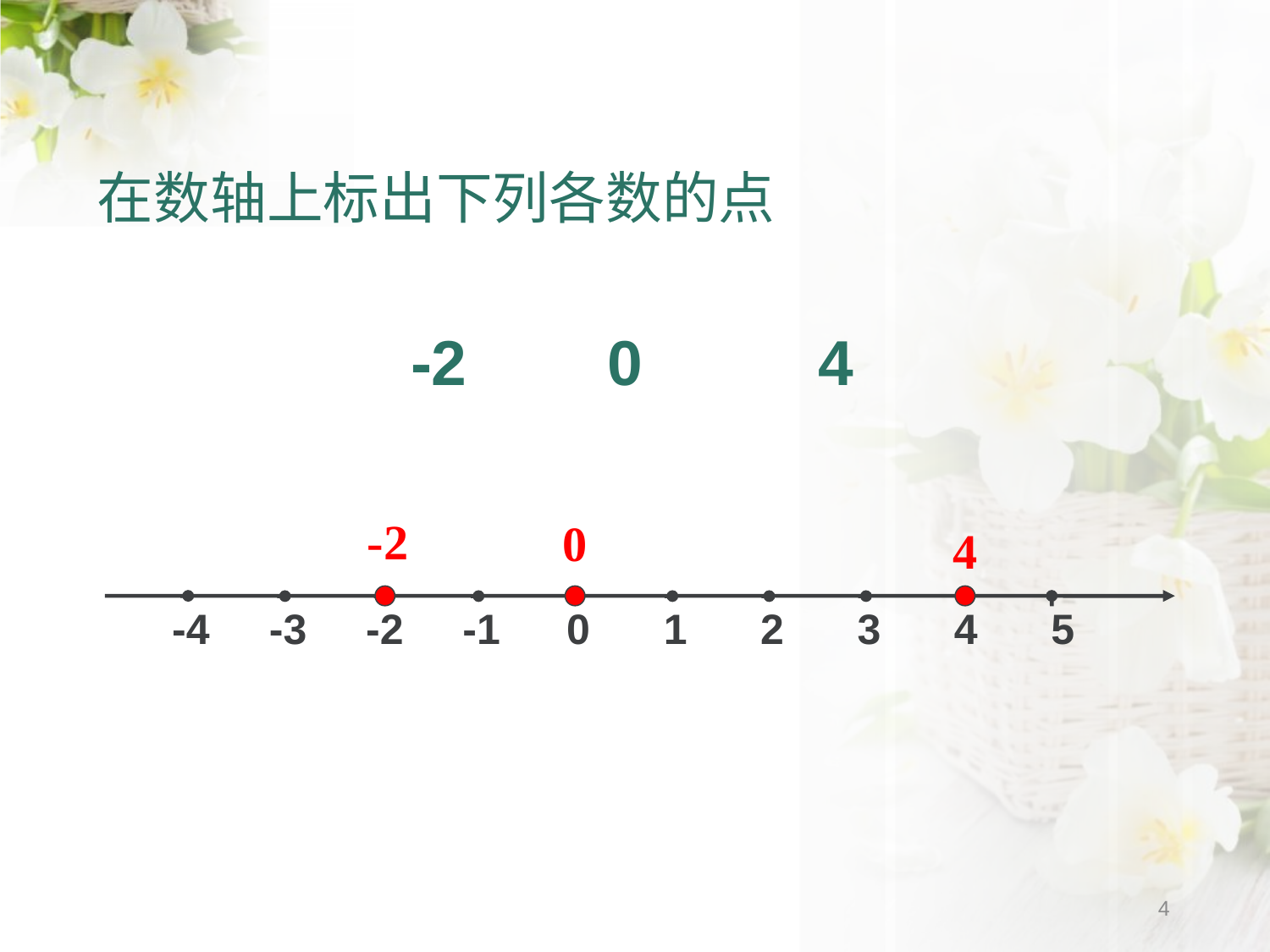

在数轴上标出下列各数的点

 -2        0          4
-2
0
4

-4
-3
-2
-1
0
1
2
3
4
5

4